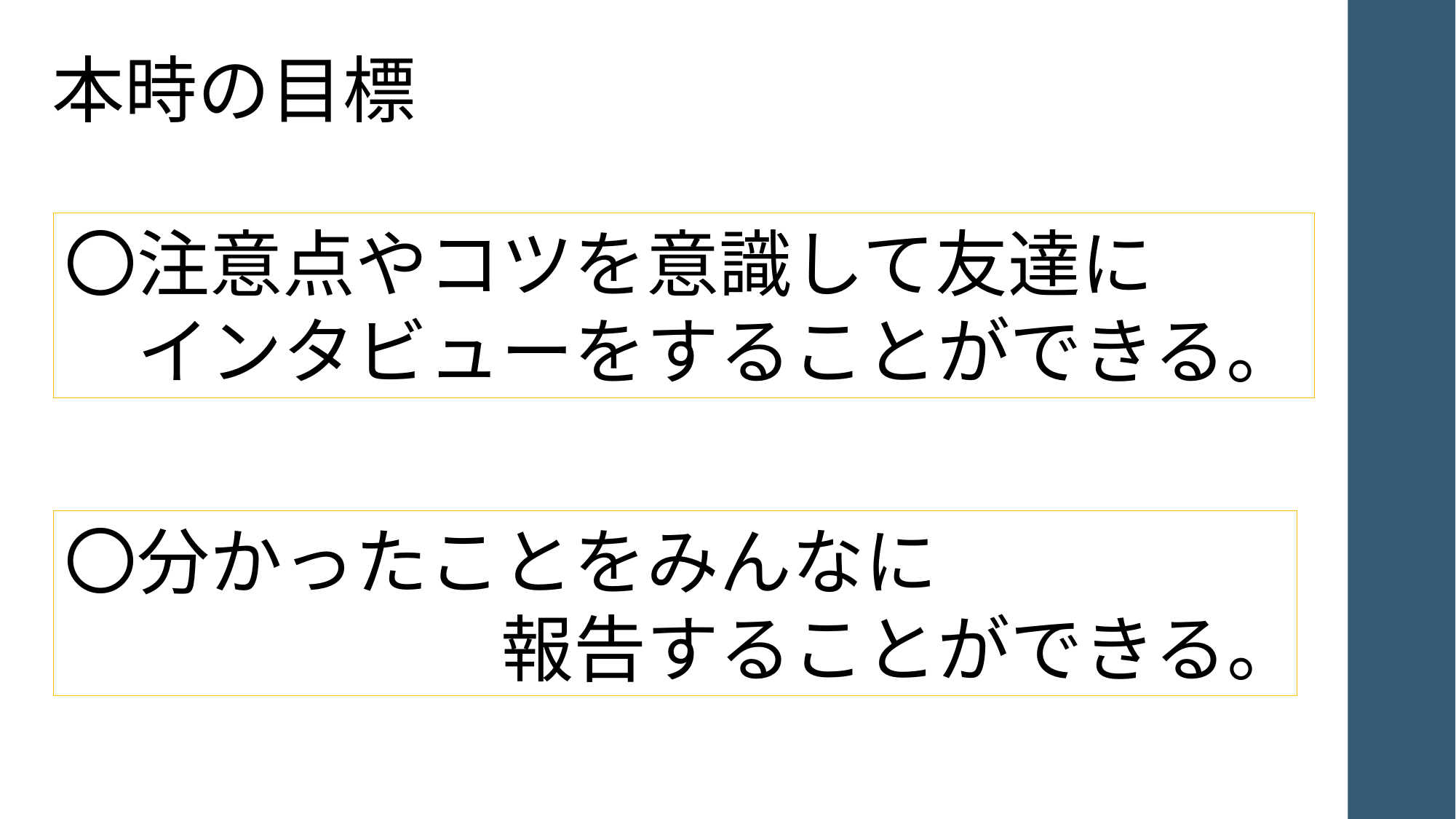

本時の目標
〇注意点やコツを意識して友達に
　インタビューをすることができる。
〇分かったことをみんなに
　　　　　　報告することができる。